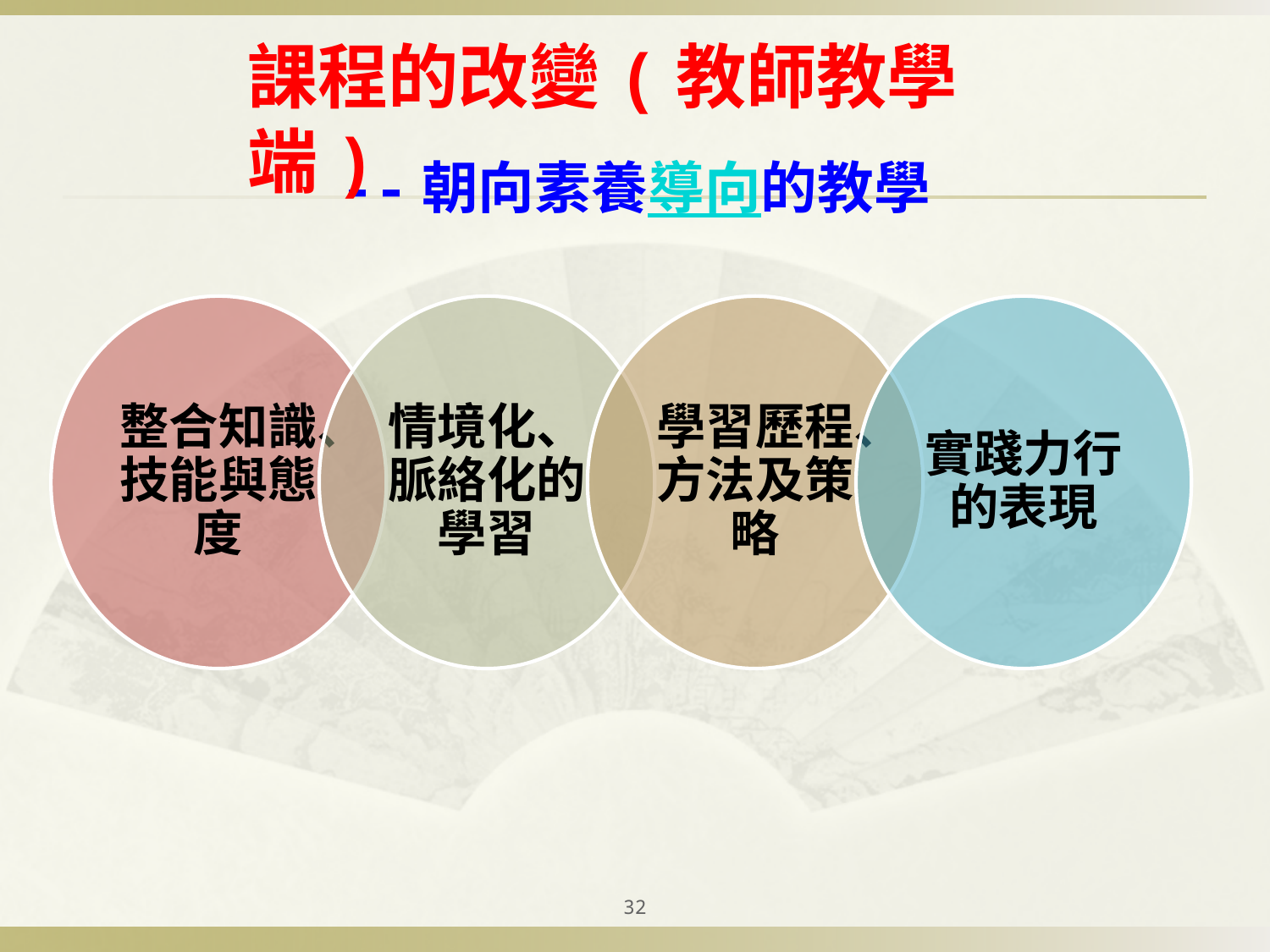

課程的改變(教師教學端)
--朝向素養導向的教學

整合知識、技能與態度
情境化、脈絡化的學習
學習歷程、方法及策略
實踐力行的表現
32